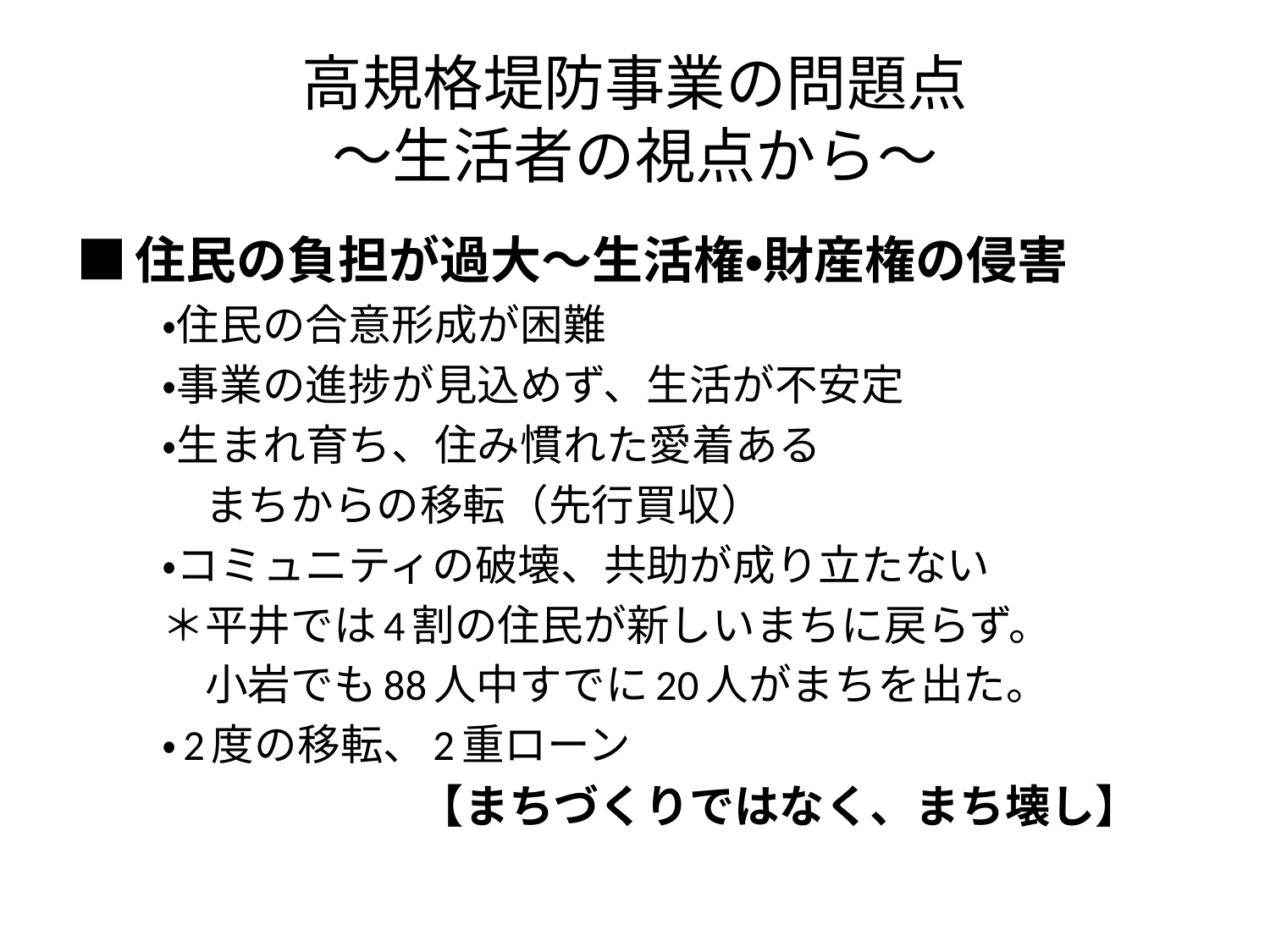

# 高規格堤防事業の問題点 ～生活者の視点から～
■住民の負担が過大～生活権・財産権の侵害
　　・住民の合意形成が困難
　　・事業の進捗が見込めず、生活が不安定
　　・生まれ育ち、住み慣れた愛着ある
　　　まちからの移転（先行買収）
　　・コミュニティの破壊、共助が成り立たない
　　＊平井では4割の住民が新しいまちに戻らず。
　　　小岩でも88人中すでに20人がまちを出た。
　　・2度の移転、2重ローン
　　　　　　　　【まちづくりではなく、まち壊し】